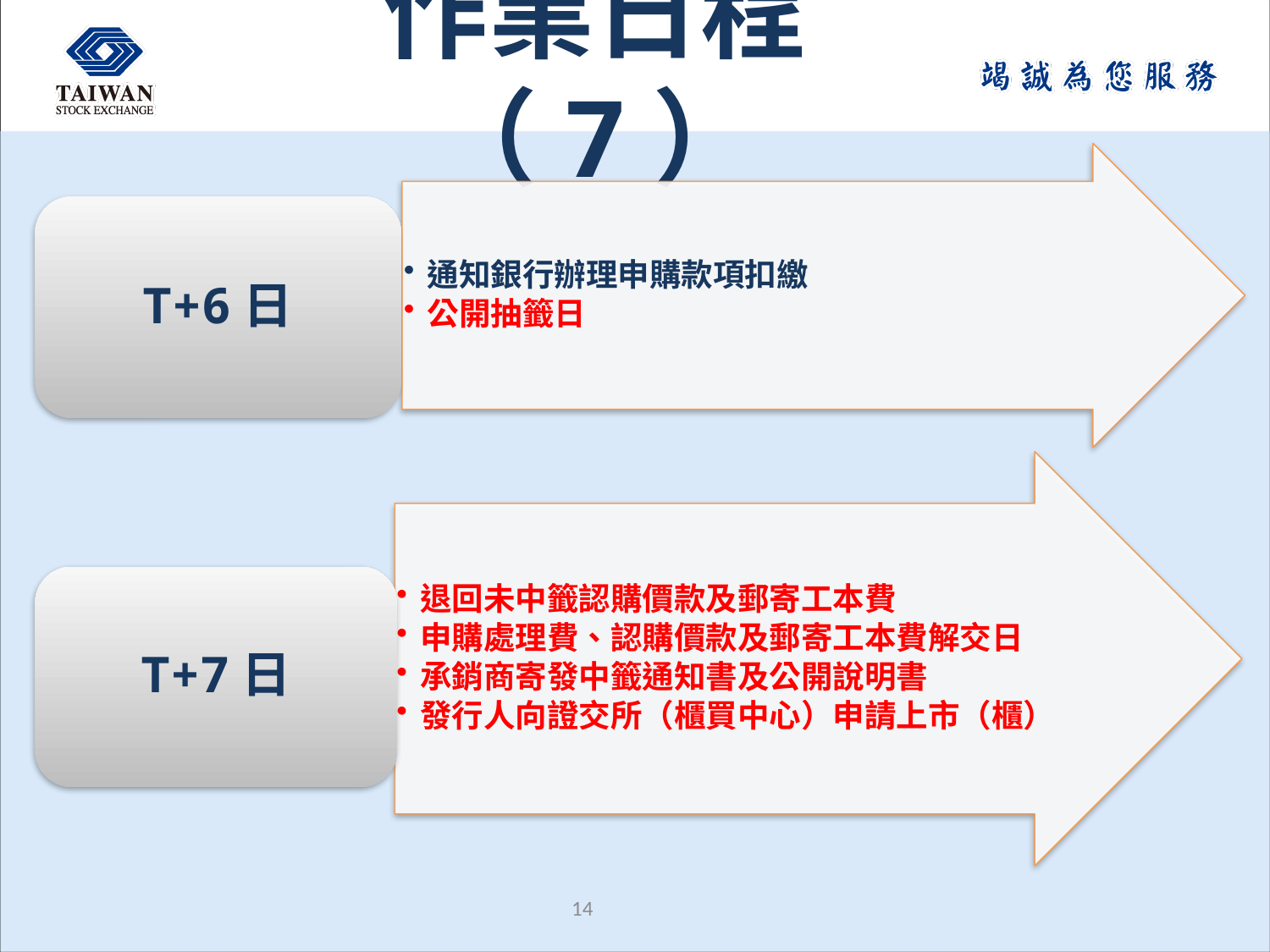

# 作業日程（7）
通知銀行辦理申購款項扣繳
公開抽籤日
T+6日
退回未中籤認購價款及郵寄工本費
申購處理費、認購價款及郵寄工本費解交日
承銷商寄發中籤通知書及公開說明書
發行人向證交所（櫃買中心）申請上市（櫃）
T+7日
14